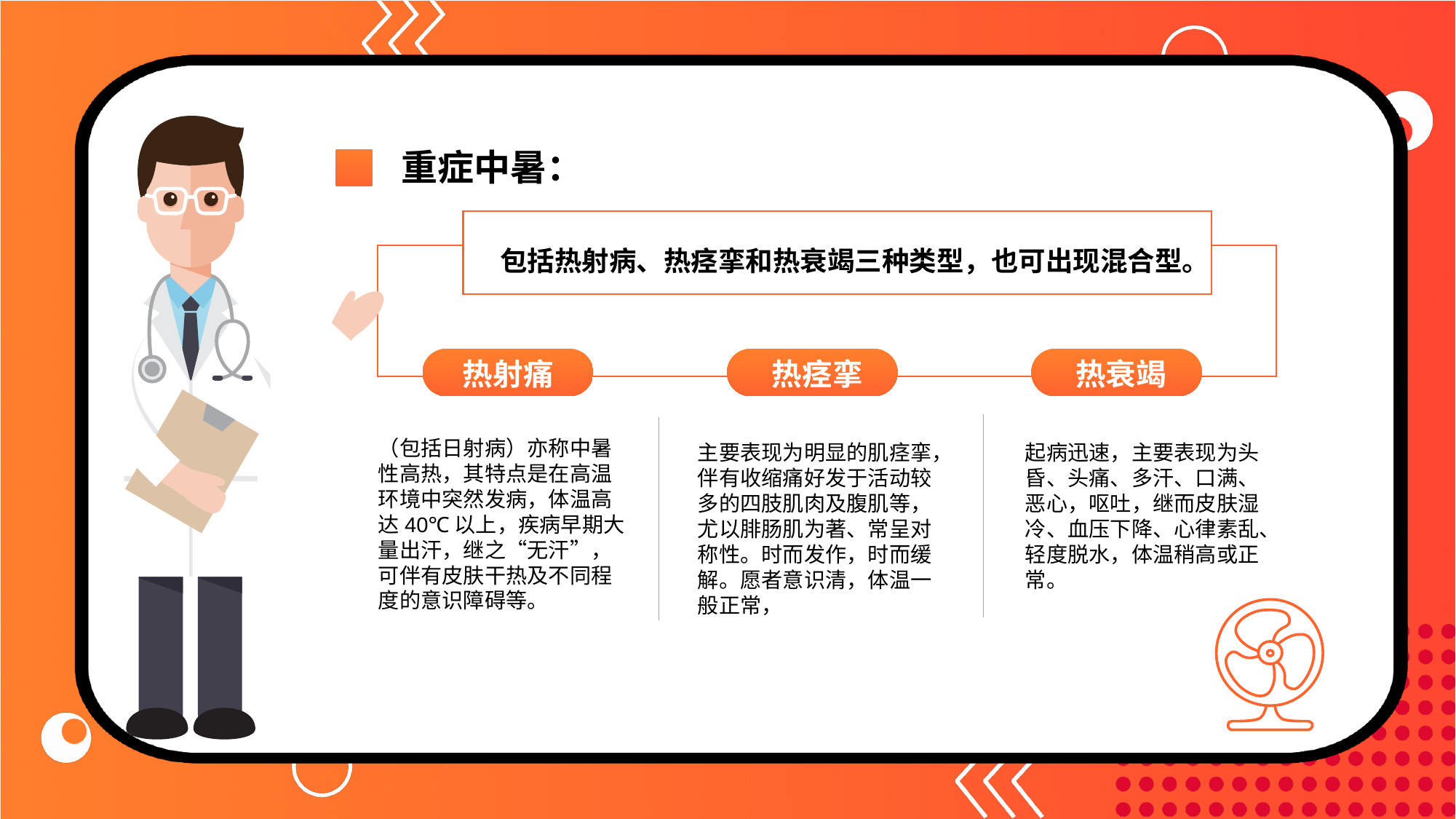

重症中暑：

包括热射病、热痉挛和热衰竭三种类型，也可出现混合型。

热射痛

热痉挛

热衰竭
（包括日射病）亦称中暑性高热，其特点是在高温环境中突然发病，体温高达40℃以上，疾病早期大量出汗，继之“无汗”，可伴有皮肤干热及不同程度的意识障碍等。
起病迅速，主要表现为头昏、头痛、多汗、口满、恶心，呕吐，继而皮肤湿冷、血压下降、心律素乱、轻度脱水，体温稍高或正常。
主要表现为明显的肌痉挛，伴有收缩痛好发于活动较多的四肢肌肉及腹肌等，尤以腓肠肌为著、常呈对称性。时而发作，时而缓解。愿者意识清，体温一般正常，